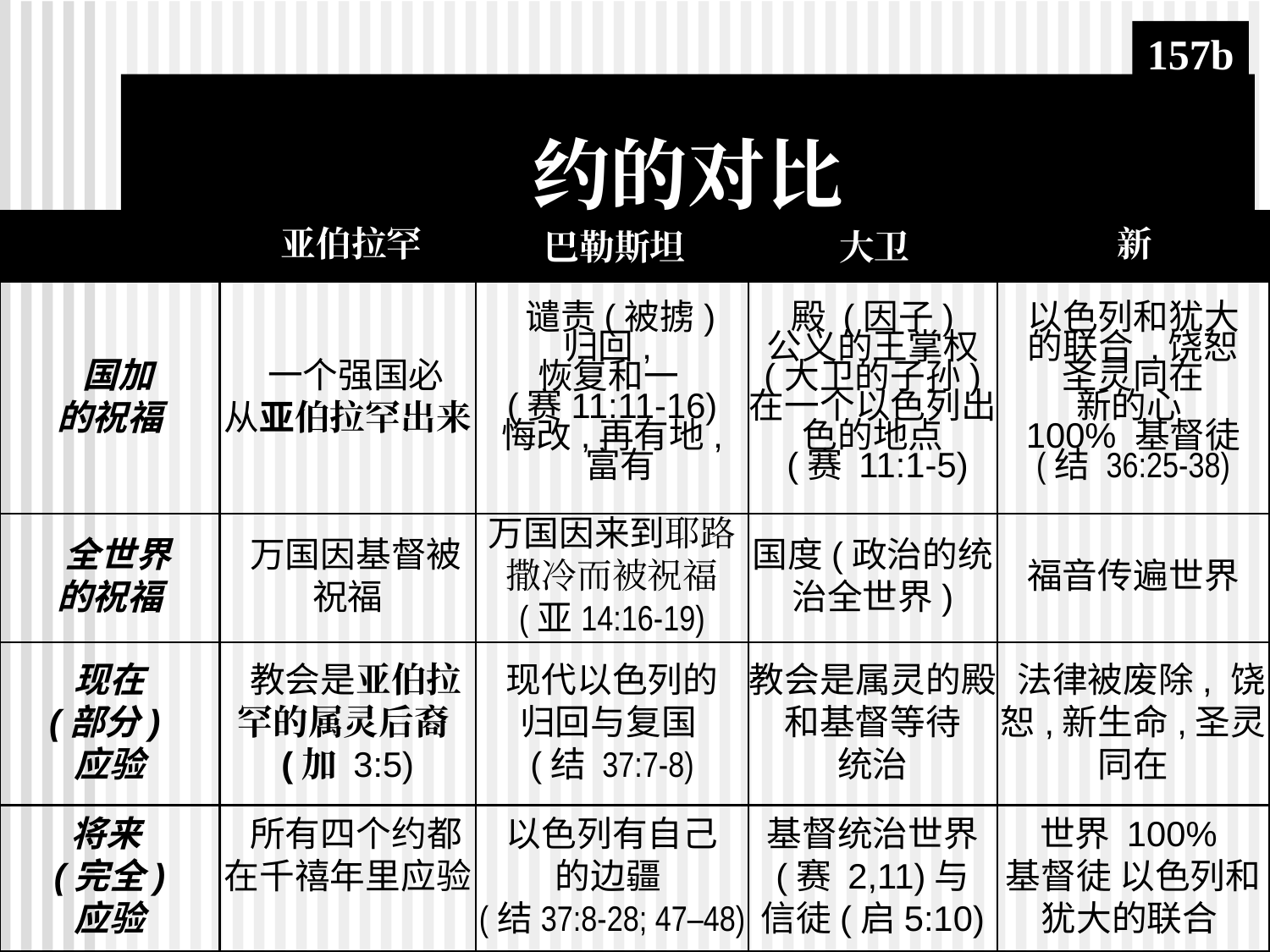

157b
约的对比

亚伯拉罕

巴勒斯坦

大卫

新
 国加
的祝福
 一个强国必
从亚伯拉罕出来
 谴责(被掳)‏
归回,
恢复和一
(赛11:11-16)‏
悔改,再有地,
 富有
殿 (因子)‏
公义的王掌权 (大卫的子孙) 在一个以色列出色的地点
 (赛 11:1-5)‏
以色列和犹大
的联合 ,饶恕
圣灵同在
新的心
100% 基督徒
(结 36:25-38)‏
 全世界
的祝福
 万国因基督被祝福
万国因来到耶路撒冷而被祝福 (亚14:16-19)‏
国度(政治的统治全世界)‏

福音传遍世界

现在
(部分)
应验
 教会是亚伯拉罕的属灵后裔(加 3:5)‏
现代以色列的
归回与复国
(结 37:7-8)‏
教会是属灵的殿和基督等待
统治
 法律被废除, 饶恕,新生命,圣灵同在
将来
(完全)‏
应验
 所有四个约都在千禧年里应验

以色列有自己
的边疆
(结37:8-28; 47–48)‏
基督统治世界 (赛 2,11)与
信徒(启5:10)‏
世界 100%
基督徒 以色列和犹大的联合